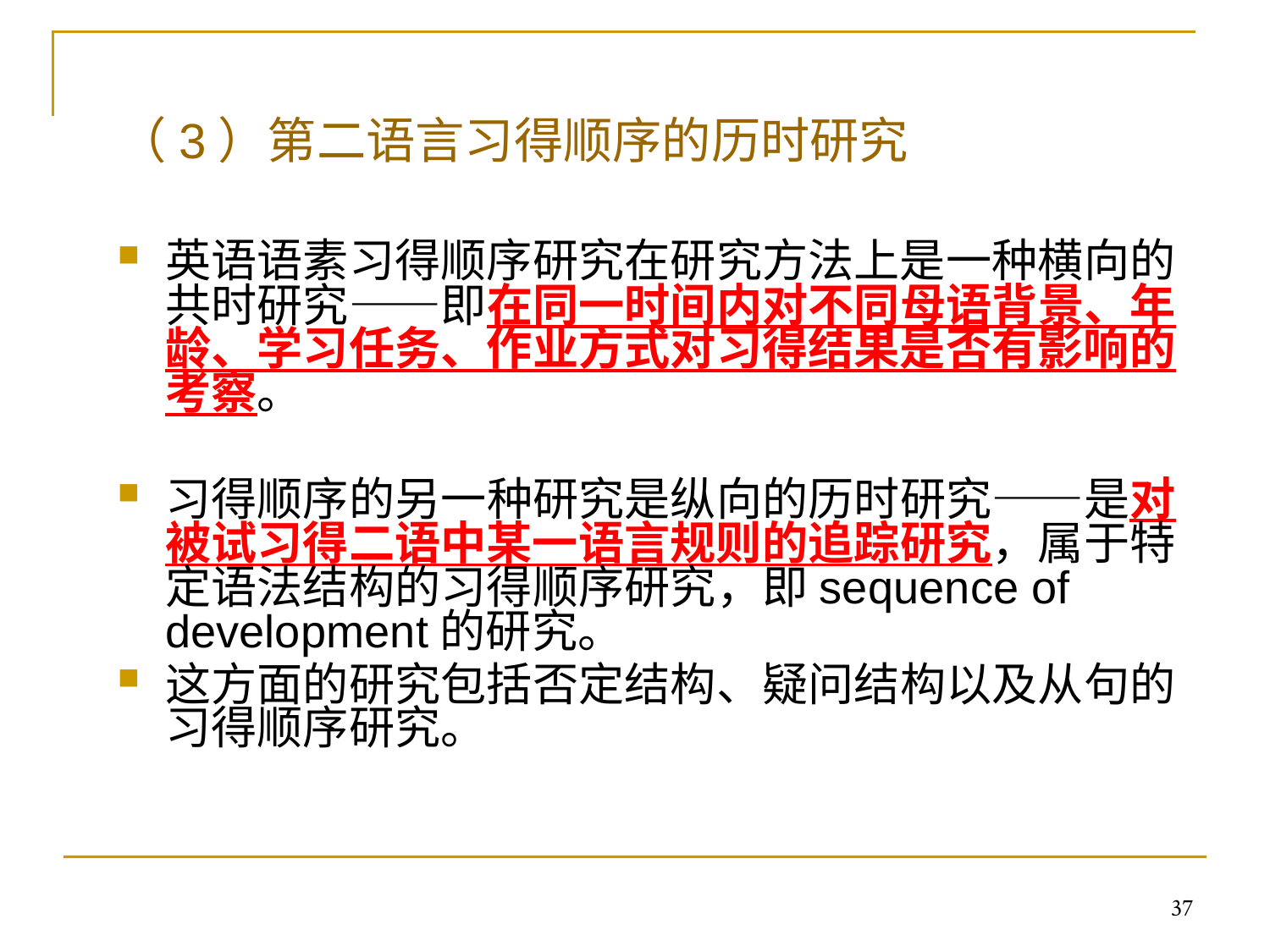

# （3）第二语言习得顺序的历时研究
英语语素习得顺序研究在研究方法上是一种横向的共时研究——即在同一时间内对不同母语背景、年龄、学习任务、作业方式对习得结果是否有影响的考察。

习得顺序的另一种研究是纵向的历时研究——是对被试习得二语中某一语言规则的追踪研究，属于特定语法结构的习得顺序研究，即sequence of development的研究。
这方面的研究包括否定结构、疑问结构以及从句的习得顺序研究。
37